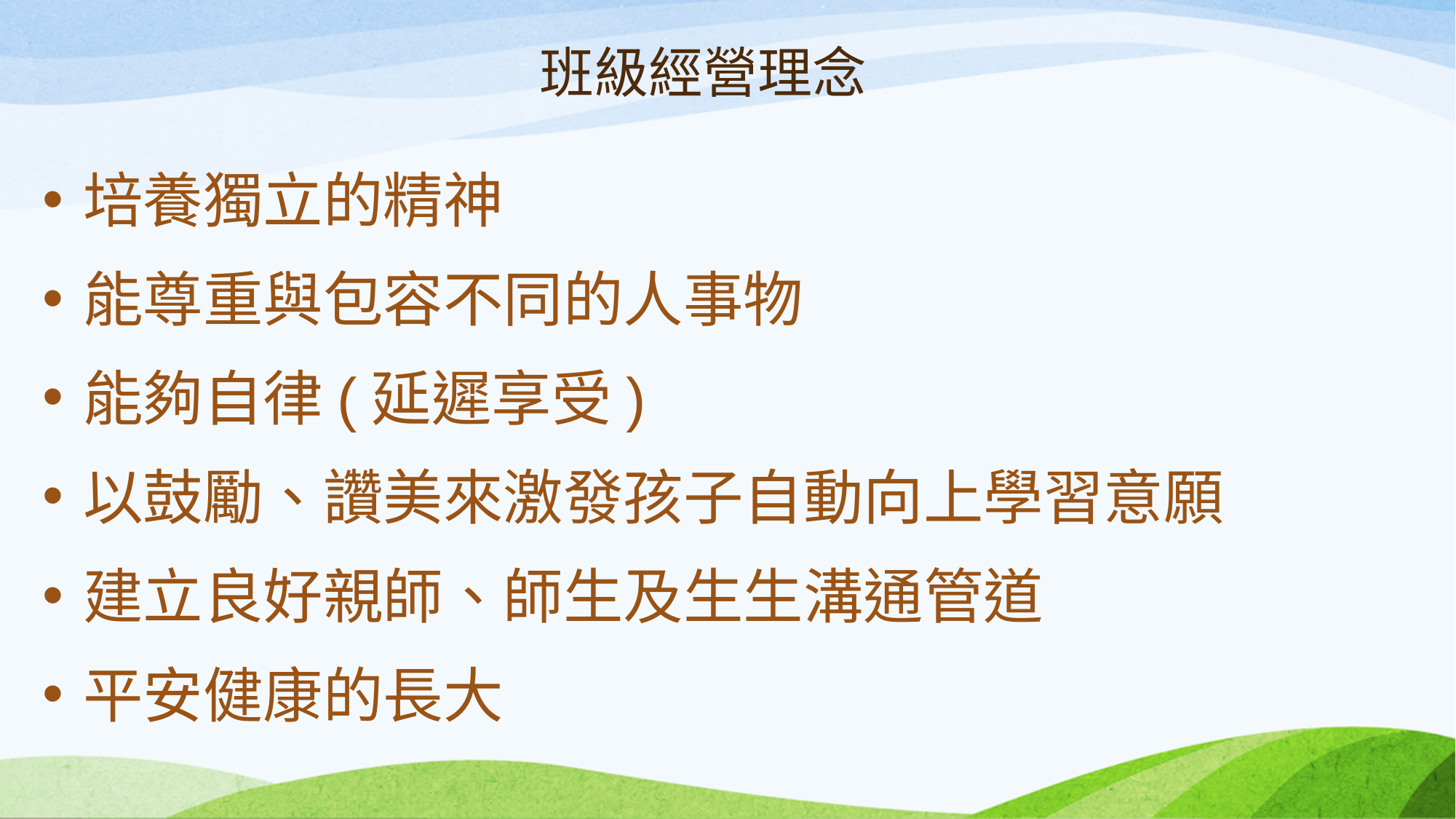

# 班級經營理念
培養獨立的精神
能尊重與包容不同的人事物
能夠自律(延遲享受)
以鼓勵、讚美來激發孩子自動向上學習意願
建立良好親師、師生及生生溝通管道
平安健康的長大